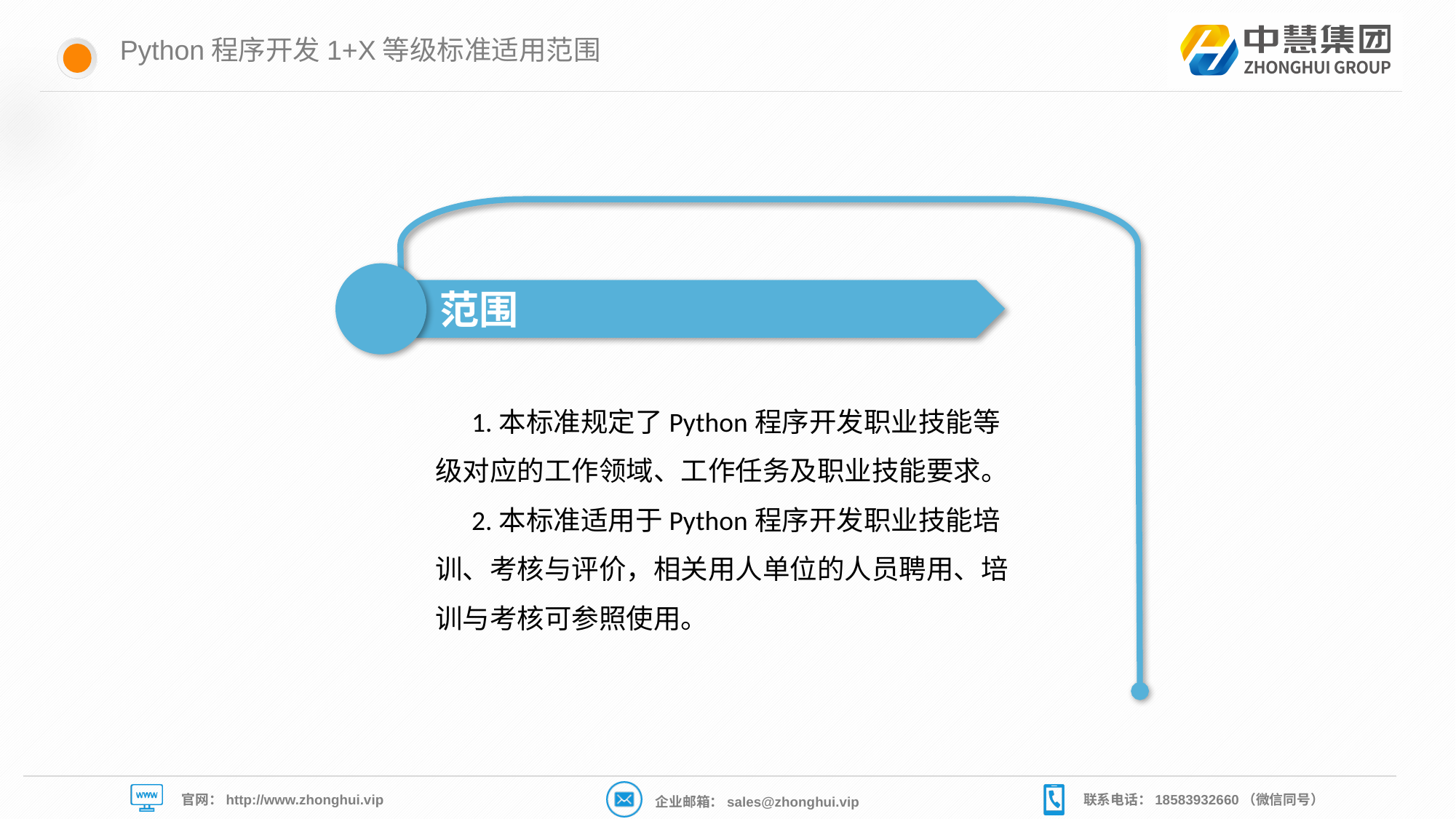

Python程序开发1+X等级标准适用范围

范围
1.本标准规定了Python程序开发职业技能等级对应的工作领域、工作任务及职业技能要求。
2.本标准适用于Python程序开发职业技能培训、考核与评价，相关用人单位的人员聘用、培训与考核可参照使用。